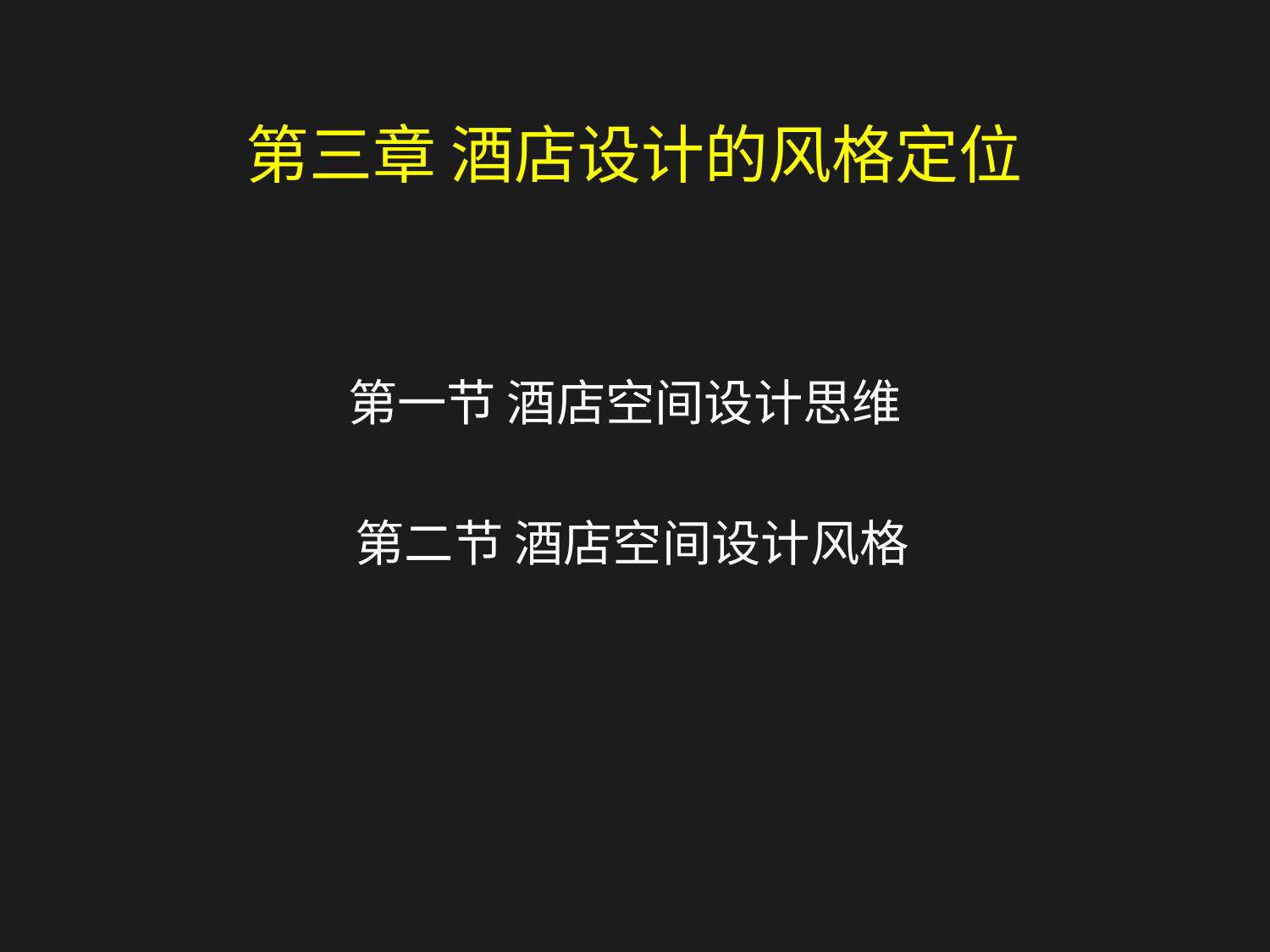

第三章 酒店设计的风格定位
第一节 酒店空间设计思维
第二节 酒店空间设计风格